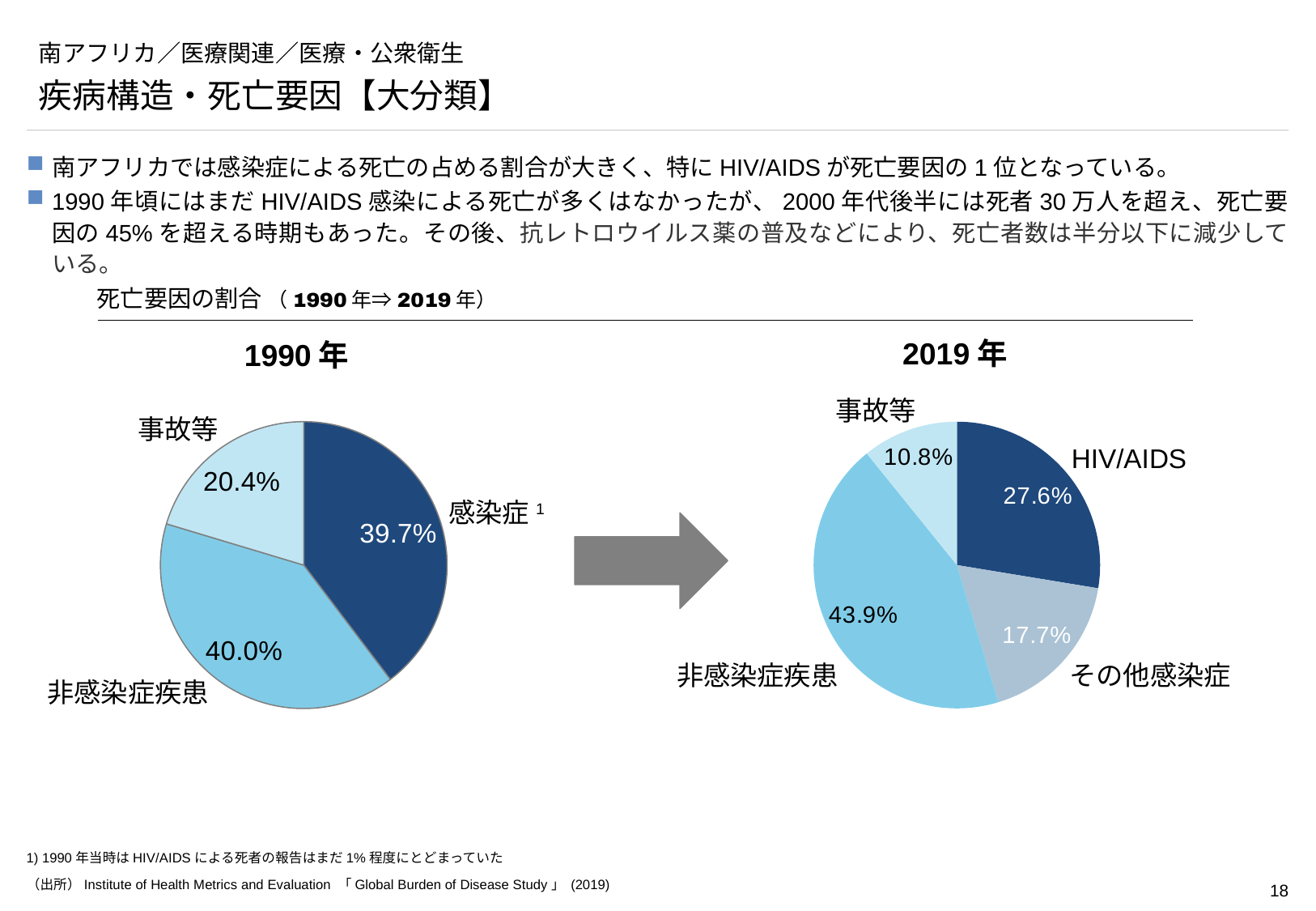

# 南アフリカ／医療関連／医療・公衆衛生
疾病構造・死亡要因【大分類】
南アフリカでは感染症による死亡の占める割合が大きく、特にHIV/AIDSが死亡要因の1位となっている。
1990年頃にはまだHIV/AIDS感染による死亡が多くはなかったが、2000年代後半には死者30万人を超え、死亡要因の45%を超える時期もあった。その後、抗レトロウイルス薬の普及などにより、死亡者数は半分以下に減少している。
死亡要因の割合 （1990年⇒2019年）
2019年
1990年
事故等

### Chart

| Category |  |
|---|---|

### Chart

| Category |  |
|---|---|
事故等
HIV/AIDS
感染症1

非感染症疾患
その他感染症
非感染症疾患
1) 1990年当時はHIV/AIDSによる死者の報告はまだ1%程度にとどまっていた

（出所）Institute of Health Metrics and Evaluation 「Global Burden of Disease Study」 (2019)